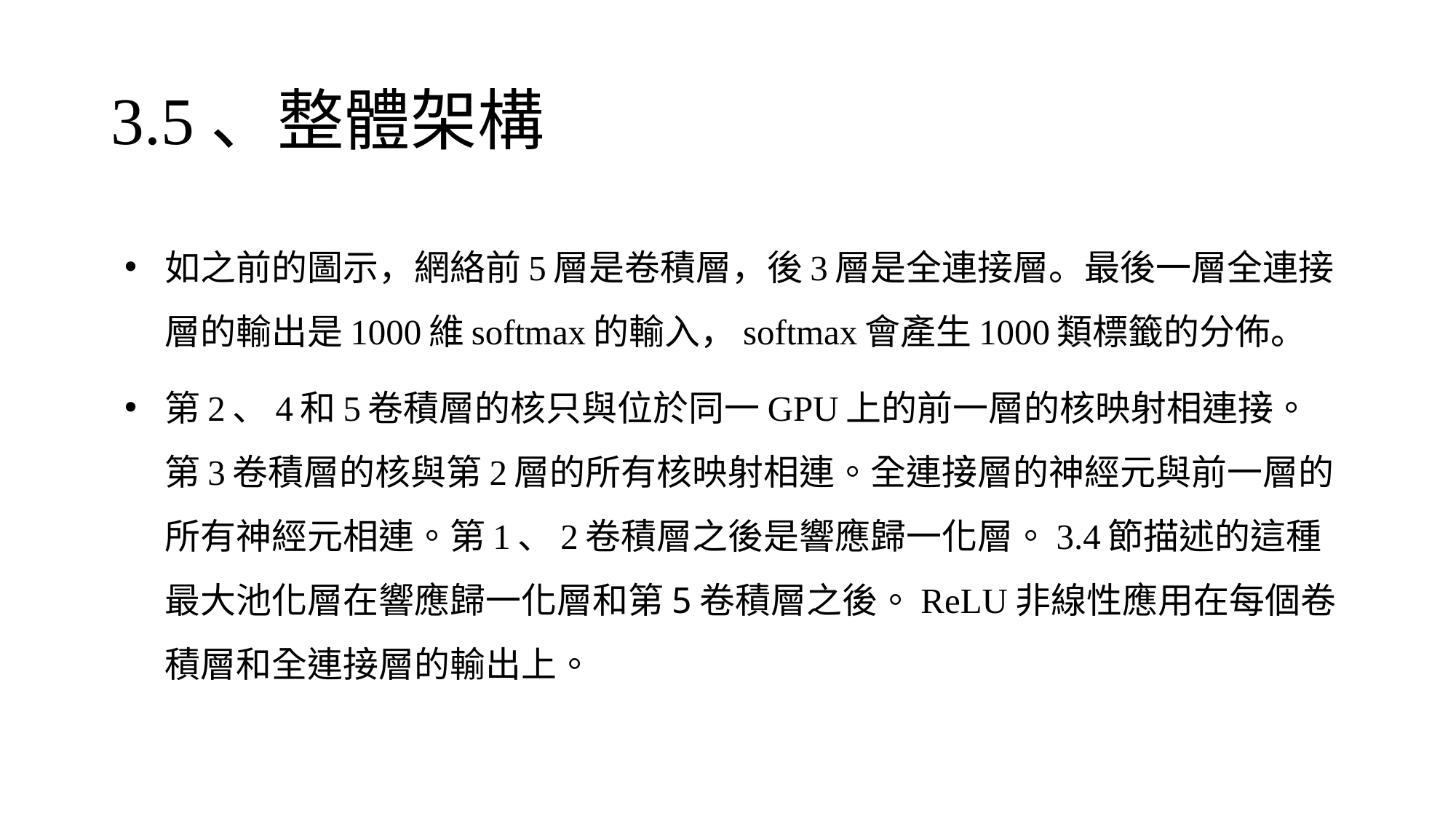

# 3.5、整體架構
如之前的圖示，網絡前5層是卷積層，後3層是全連接層。最後一層全連接層的輸出是1000維softmax的輸入，softmax會產生1000類標籤的分佈。
第2、4和5卷積層的核只與位於同一GPU上的前一層的核映射相連接。第3卷積層的核與第2層的所有核映射相連。全連接層的神經元與前一層的所有神經元相連。第1、2卷積層之後是響應歸一化層。3.4節描述的這種最大池化層在響應歸一化層和第5卷積層之後。ReLU非線性應用在每個卷積層和全連接層的輸出上。